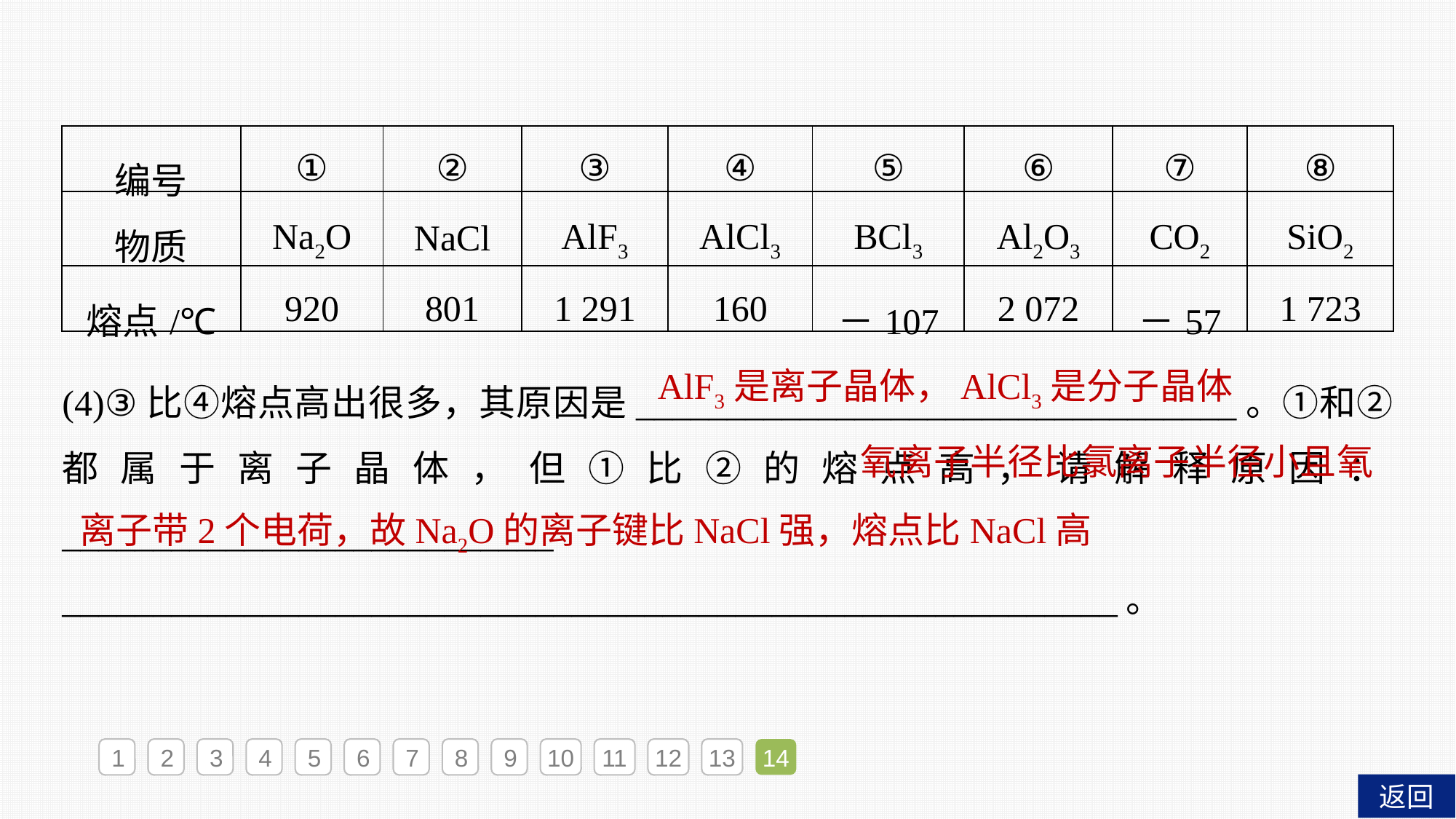

| 编号 | ① | ② | ③ | ④ | ⑤ | ⑥ | ⑦ | ⑧ |
| --- | --- | --- | --- | --- | --- | --- | --- | --- |
| 物质 | Na2O | NaCl | AlF3 | AlCl3 | BCl3 | Al2O3 | CO2 | SiO2 |
| 熔点/℃ | 920 | 801 | 1 291 | 160 | －107 | 2 072 | －57 | 1 723 |
(4)③比④熔点高出很多，其原因是_________________________________。①和②都属于离子晶体，但①比②的熔点高，请解释原因：___________________________
__________________________________________________________。
AlF3是离子晶体，AlCl3是分子晶体
                                                                                           氧离子半径比氯离子半径小且氧离子带2个电荷，故Na2O的离子键比NaCl强，熔点比NaCl高
1
2
3
4
5
6
7
8
9
10
11
12
13
14
返回